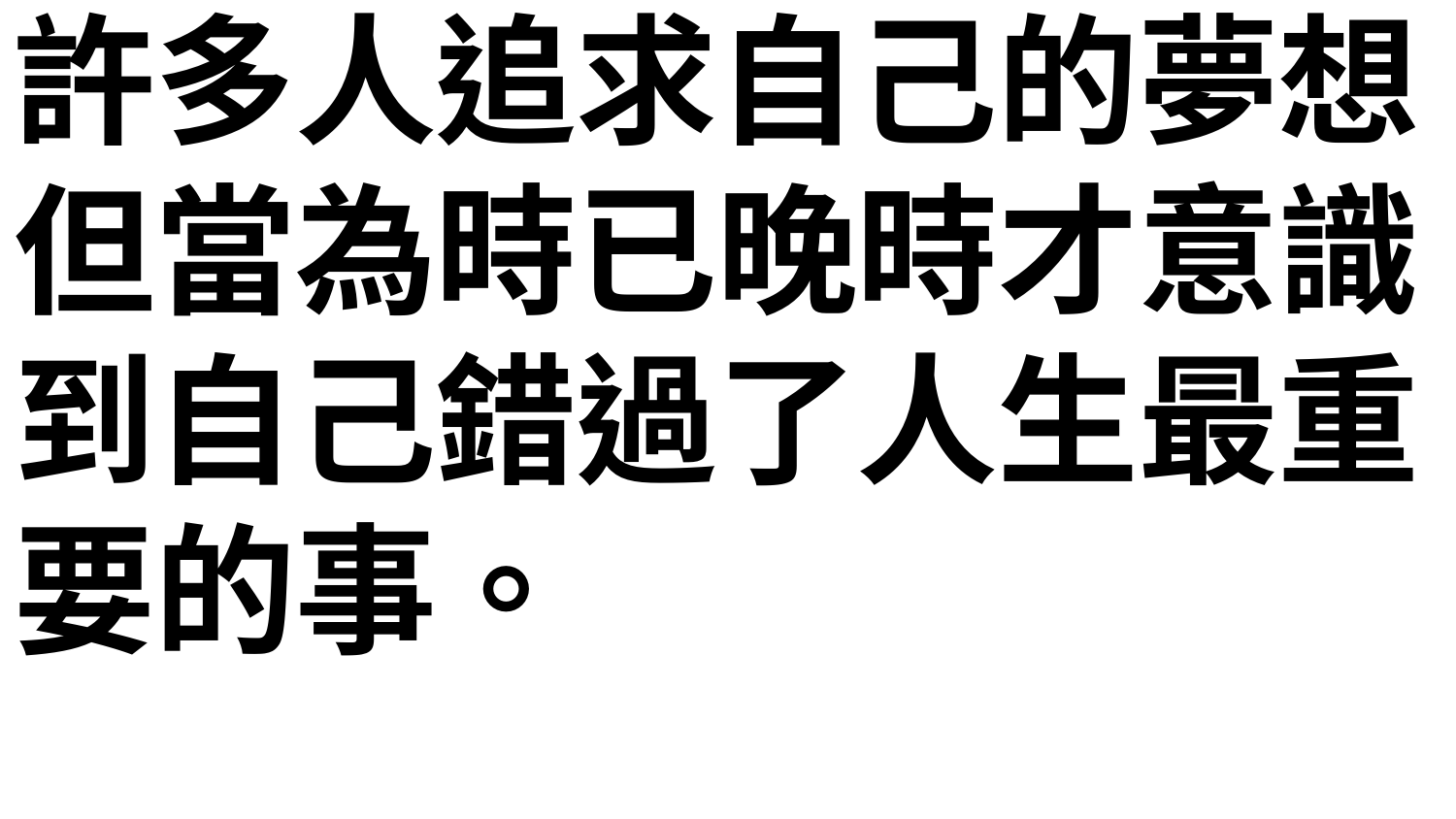

許多人追求自己的夢想,但當為時已晚時才意識到自己錯過了人生最重要的事。